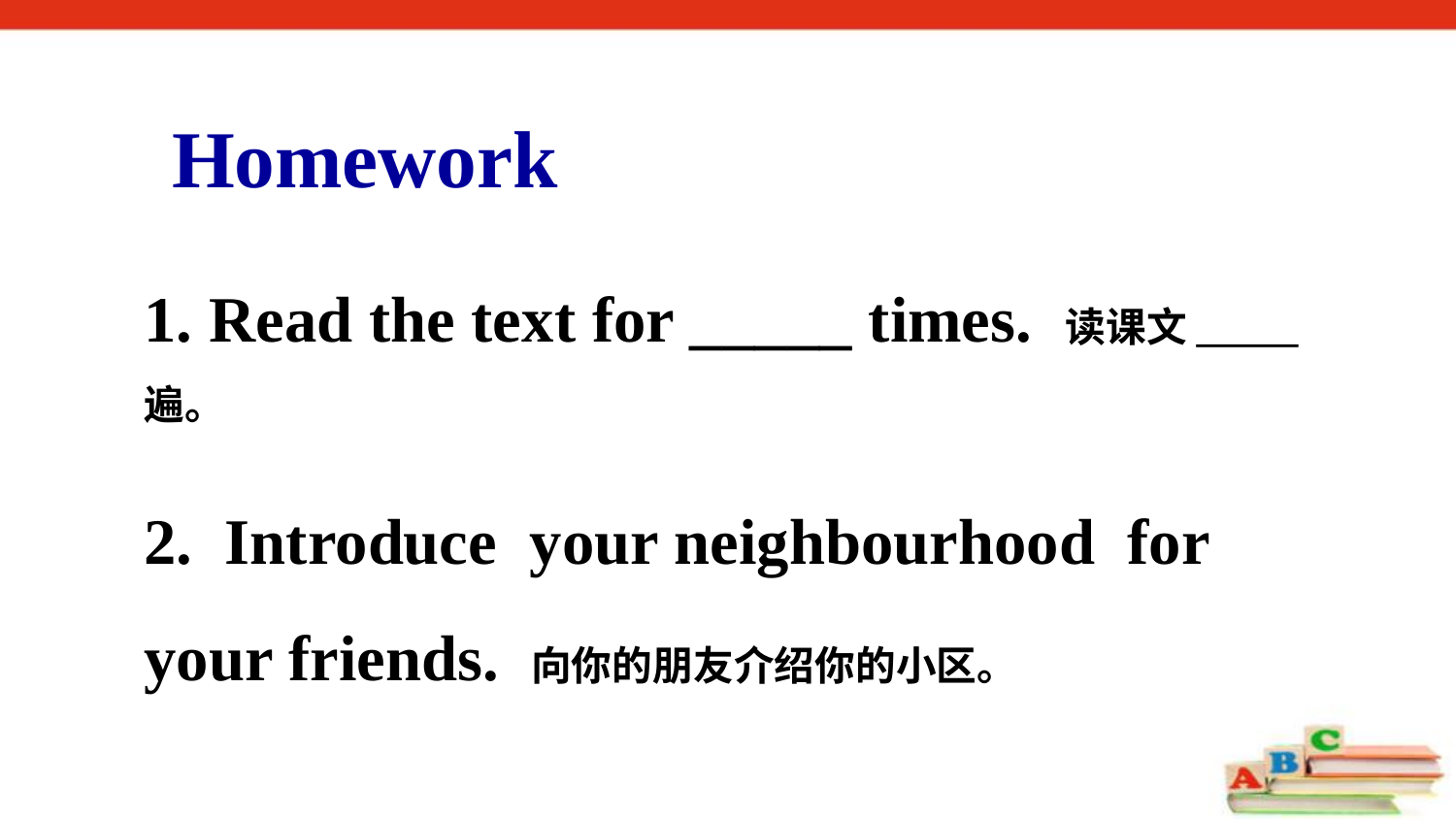

Homework
1. Read the text for _____ times. 读课文_____遍。
2.  Introduce  your neighbourhood  for    your friends. 向你的朋友介绍你的小区。